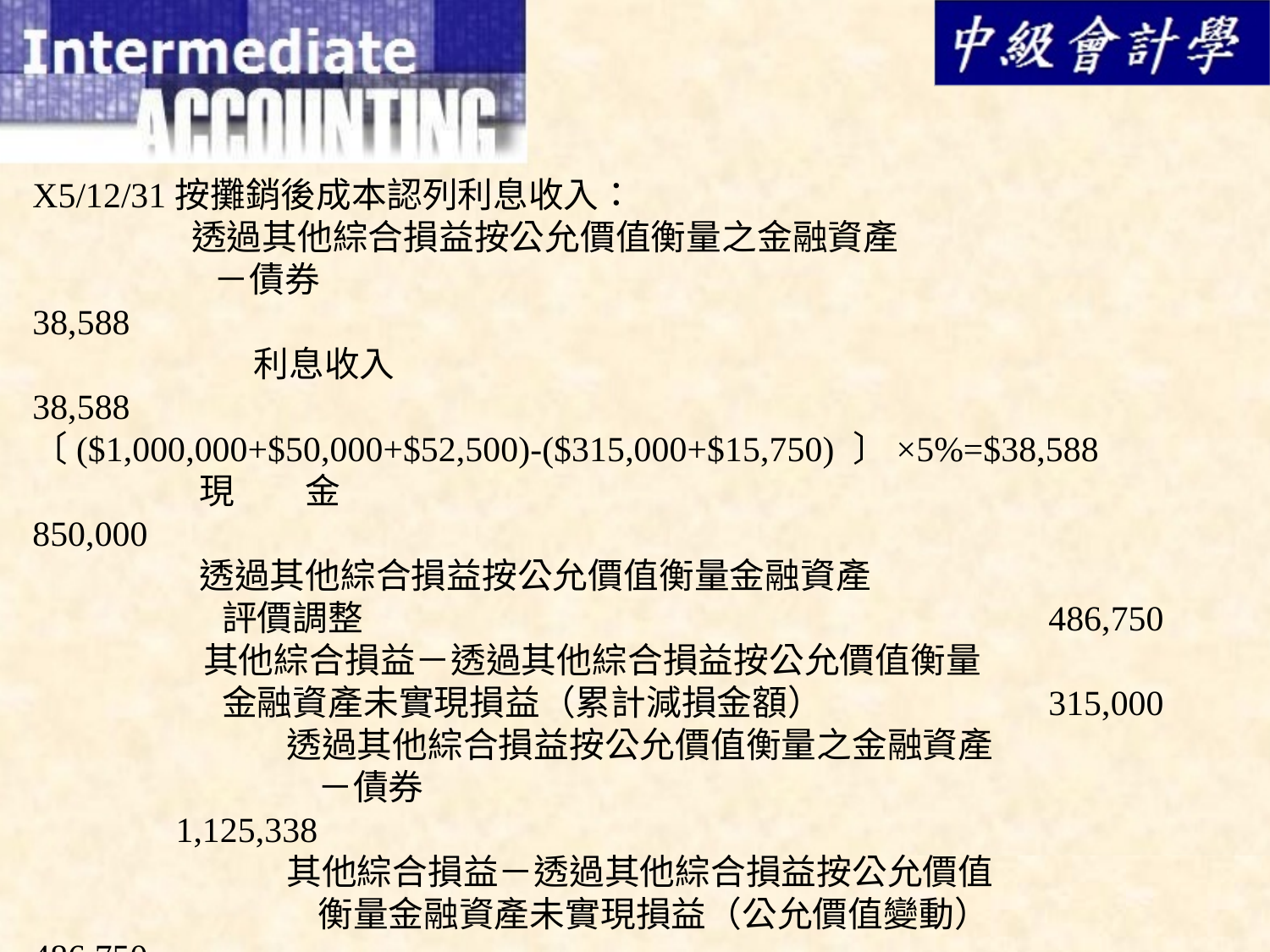

X5/12/31按攤銷後成本認列利息收入：
	   透過其他綜合損益按公允價值衡量之金融資產
	       －債券 							  38,588
	　　   利息收入							      38,588
〔($1,000,000+$50,000+$52,500)-($315,000+$15,750) 〕×5%=$38,588
	    現　　金							850,000
	    透過其他綜合損益按公允價值衡量金融資產
	        評價調整						486,750	    	    其他綜合損益－透過其他綜合損益按公允價值衡量
	        金融資產未實現損益（累計減損金額）		315,000
	　　	透過其他綜合損益按公允價值衡量之金融資產
		    －債券							 1,125,338
	    	其他綜合損益－透過其他綜合損益按公允價值
		    衡量金融資產未實現損益（公允價值變動）		    486,750
	　　	預期信用減損損失之迴轉（利益）			      39,662